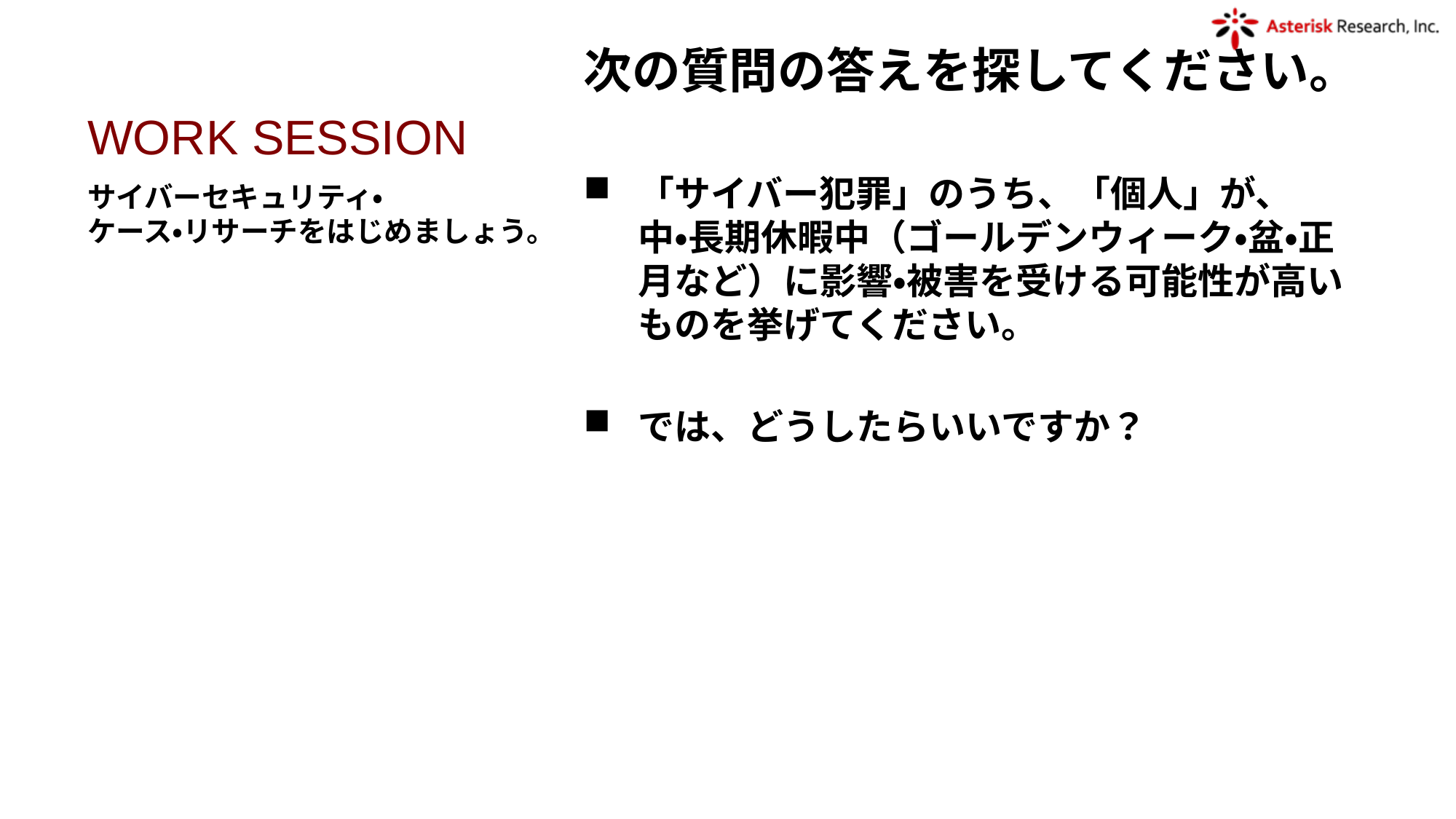

# WORK SESSION
次の質問の答えを探してください。

「サイバー犯罪」のうち、「個人」が、
中・長期休暇中（ゴールデンウィーク・盆・正月など）に影響・被害を受ける可能性が高いものを挙げてください。

では、どうしたらいいですか？

サイバーセキュリティ・
ケース・リサーチをはじめましょう。